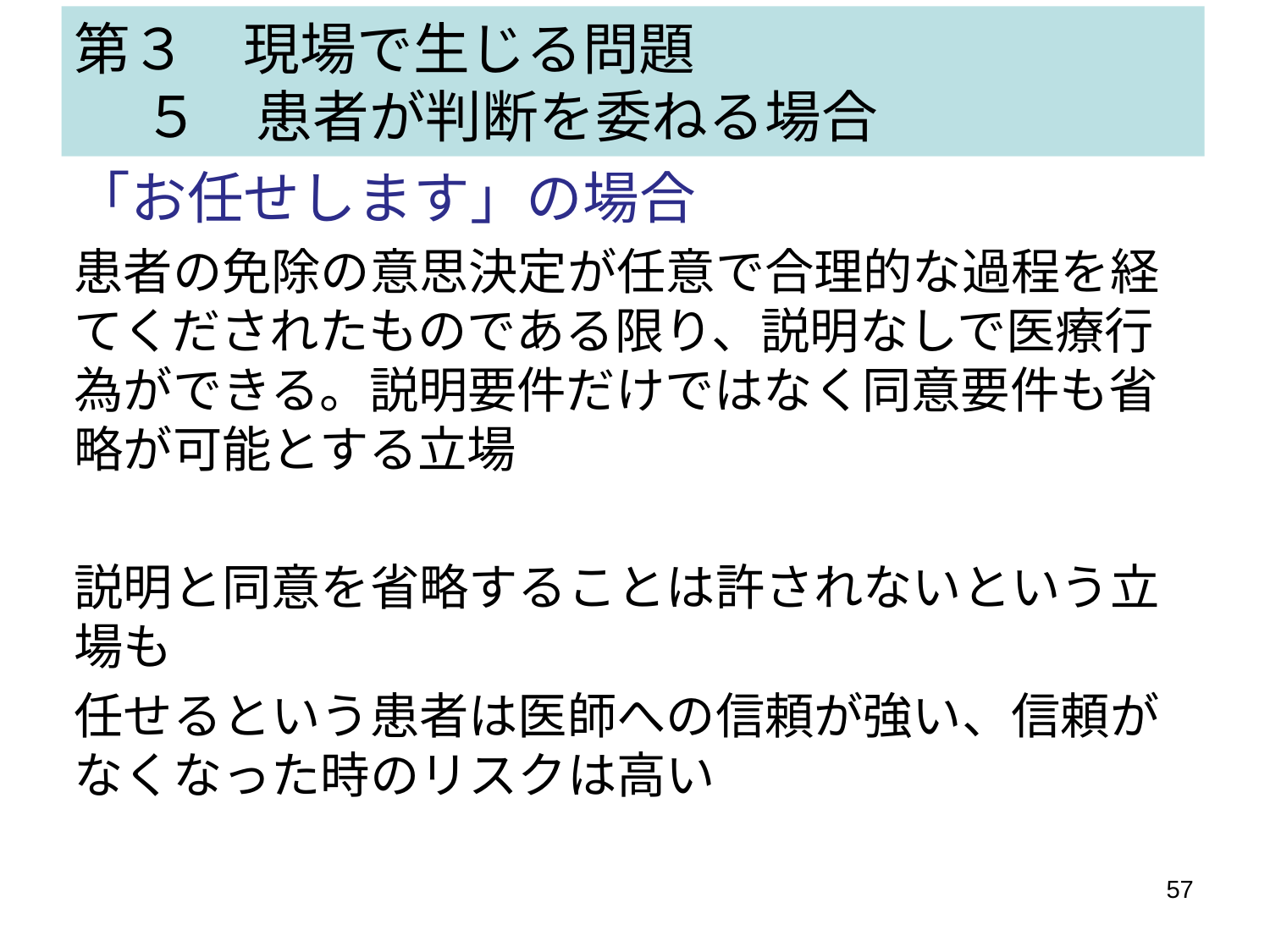

# 第３　現場で生じる問題 　 ５　患者が判断を委ねる場合
「お任せします」の場合
患者の免除の意思決定が任意で合理的な過程を経てくだされたものである限り、説明なしで医療行為ができる。説明要件だけではなく同意要件も省略が可能とする立場

説明と同意を省略することは許されないという立場も
任せるという患者は医師への信頼が強い、信頼がなくなった時のリスクは高い

57